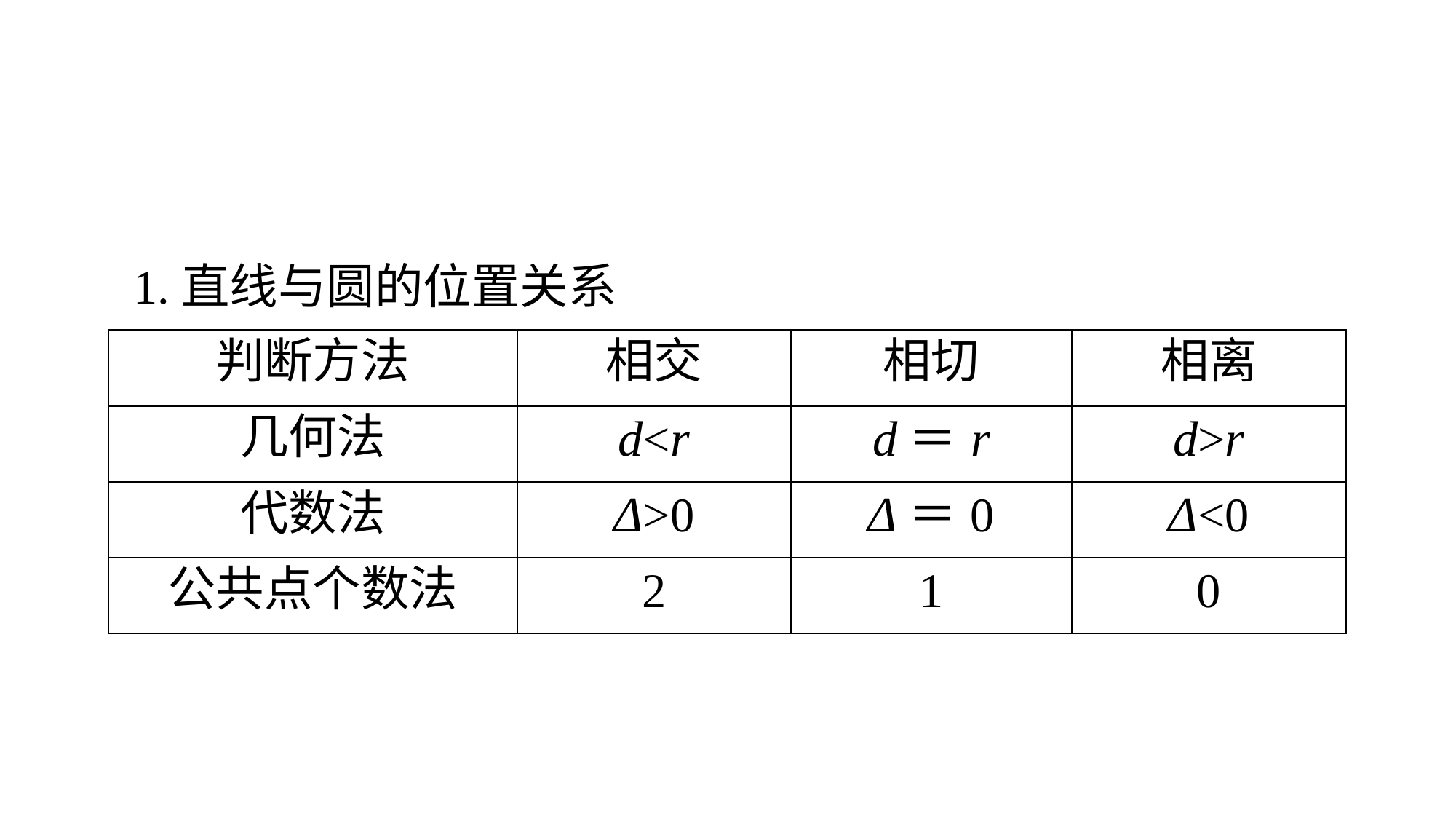

1.直线与圆的位置关系
| 判断方法 | 相交 | 相切 | 相离 |
| --- | --- | --- | --- |
| 几何法 | d<r | d＝r | d>r |
| 代数法 | Δ>0 | Δ＝0 | Δ<0 |
| 公共点个数法 | 2 | 1 | 0 |